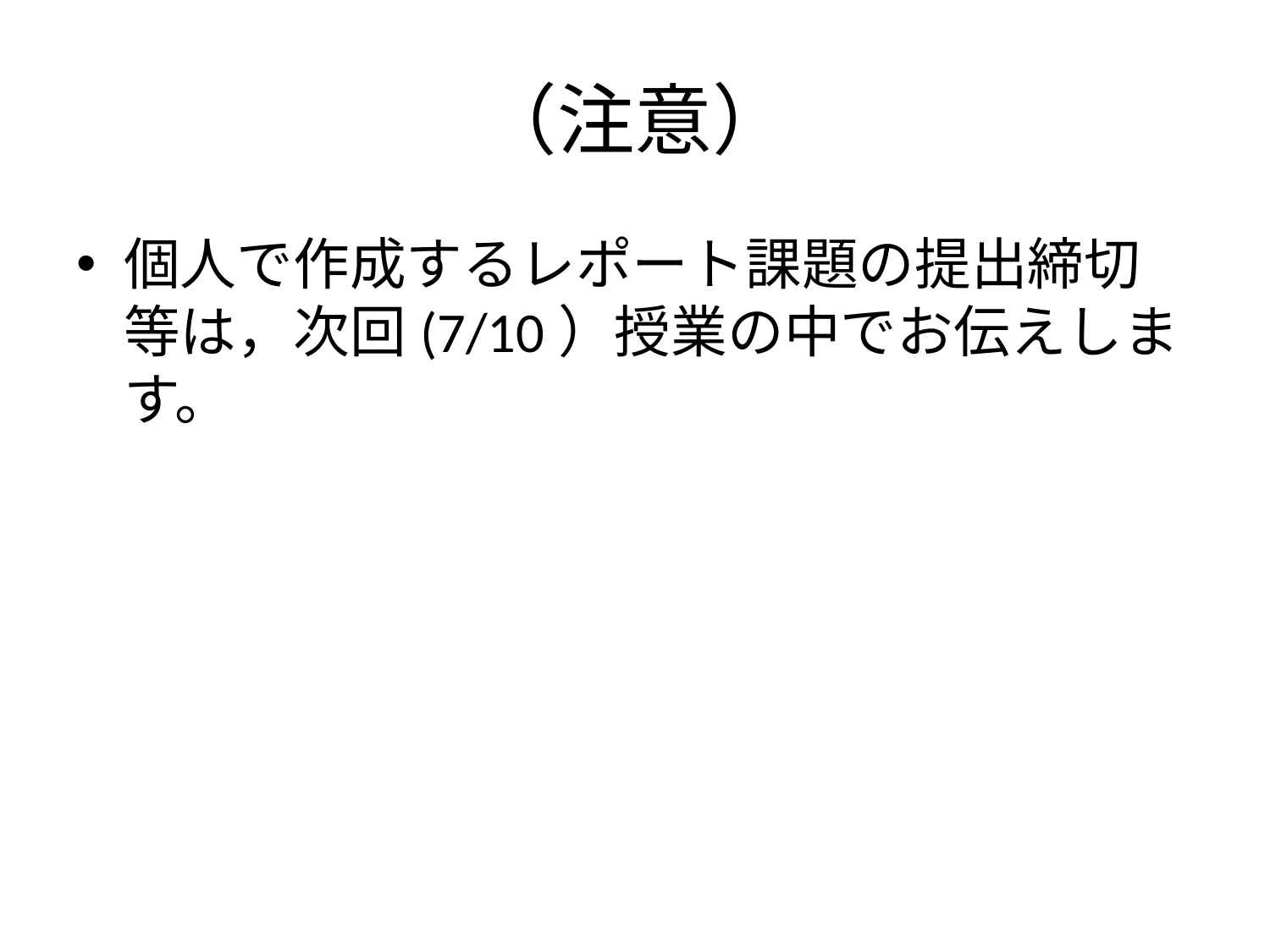

# （注意）
個人で作成するレポート課題の提出締切等は，次回(7/10）授業の中でお伝えします。